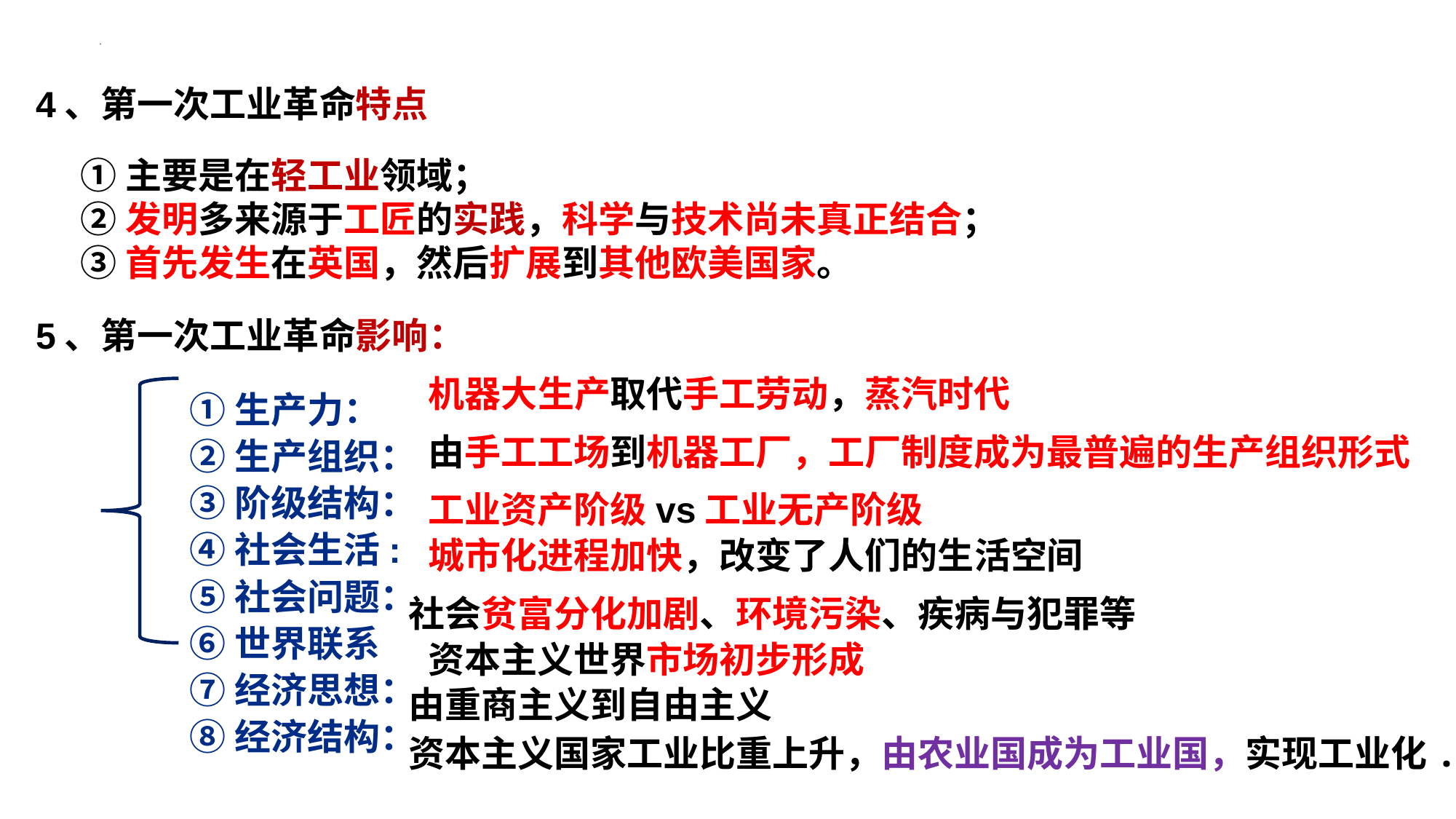

4、第一次工业革命特点
①主要是在轻工业领域；
②发明多来源于工匠的实践，科学与技术尚未真正结合；
③首先发生在英国，然后扩展到其他欧美国家。
5、第一次工业革命影响：
机器大生产取代手工劳动，蒸汽时代

①生产力：
②生产组织：
③阶级结构：
④社会生活:
⑤社会问题：
⑥世界联系
⑦经济思想：
⑧经济结构：
由手工工场到机器工厂，工厂制度成为最普遍的生产组织形式
工业资产阶级vs工业无产阶级
城市化进程加快，改变了人们的生活空间
社会贫富分化加剧、环境污染、疾病与犯罪等
资本主义世界市场初步形成
由重商主义到自由主义
资本主义国家工业比重上升，由农业国成为工业国，实现工业化.